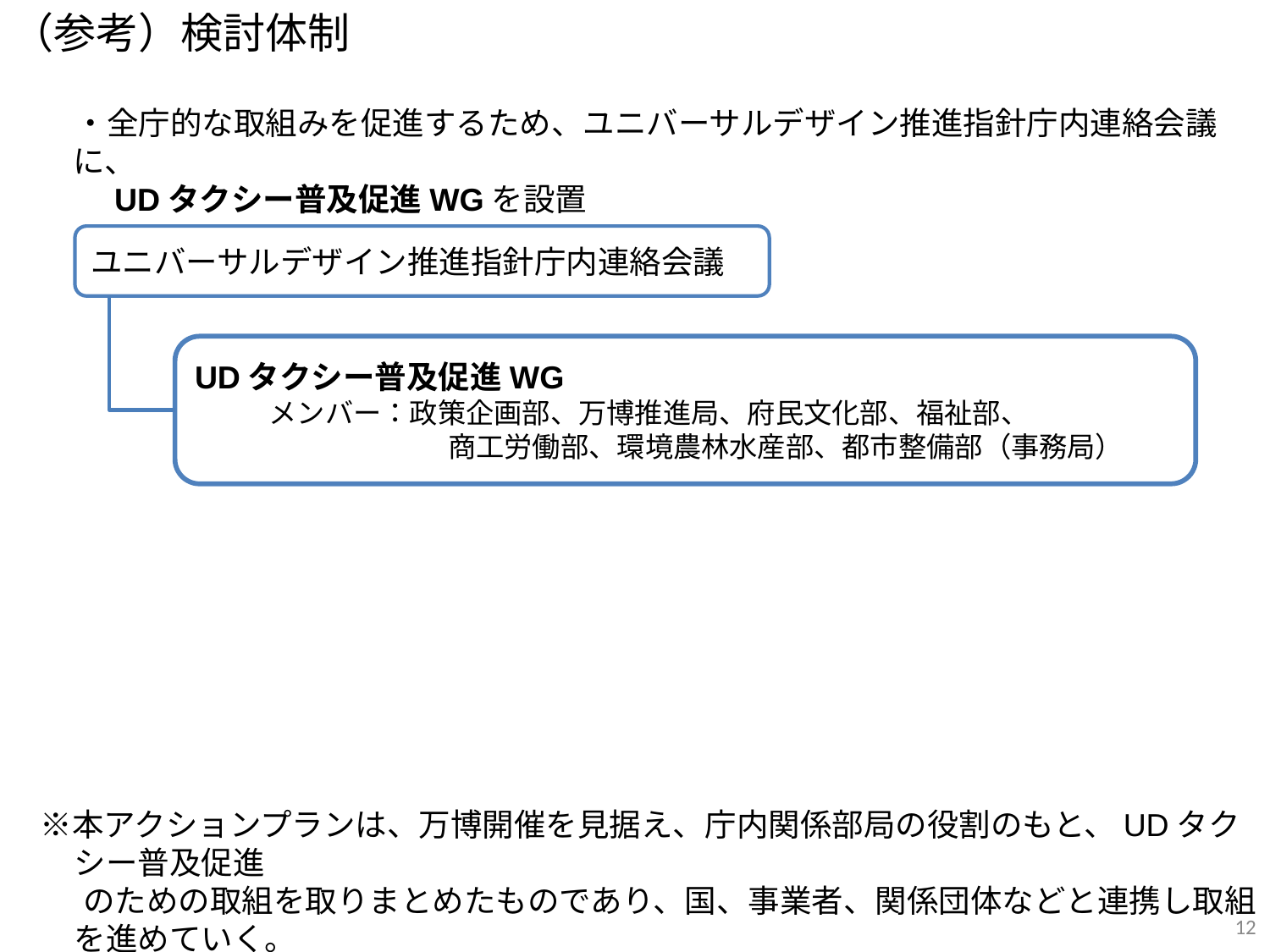

（参考）検討体制

　　・全庁的な取組みを促進するため、ユニバーサルデザイン推進指針庁内連絡会議に、
　　　UDタクシー普及促進WGを設置
ユニバーサルデザイン推進指針庁内連絡会議
UDタクシー普及促進WG
　　　メンバー：政策企画部、万博推進局、府民文化部、福祉部、
　　　　　　　　　商工労働部、環境農林水産部、都市整備部（事務局）
　※本アクションプランは、万博開催を見据え、庁内関係部局の役割のもと、UDタクシー普及促進
　　 のための取組を取りまとめたものであり、国、事業者、関係団体などと連携し取組を進めていく。
　　 なお、定期的にフォローアップを行い必要に応じ適宜見直していく。
12